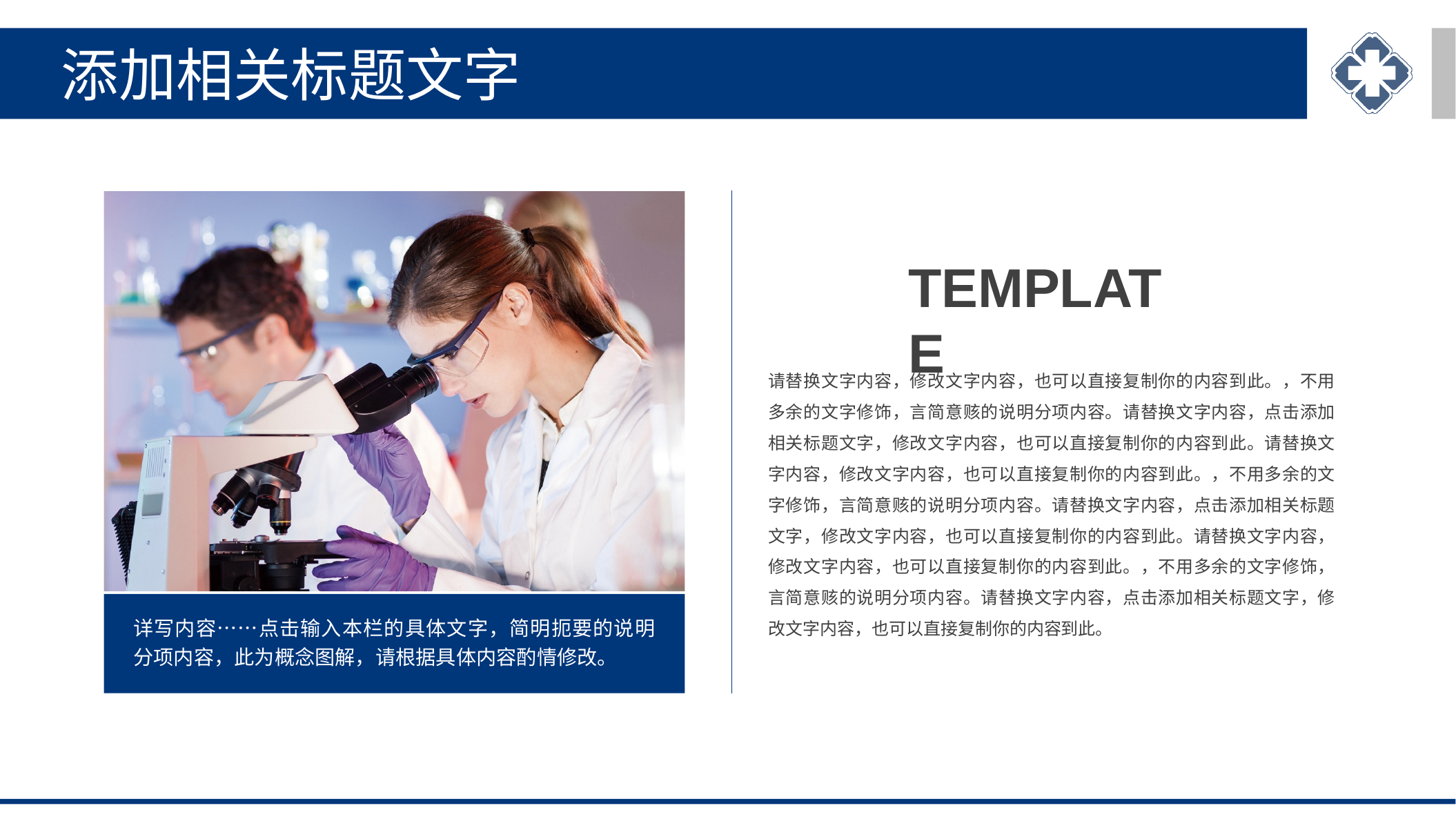

添加相关标题文字

详写内容……点击输入本栏的具体文字，简明扼要的说明分项内容，此为概念图解，请根据具体内容酌情修改。
TEMPLATE
请替换文字内容，修改文字内容，也可以直接复制你的内容到此。，不用多余的文字修饰，言简意赅的说明分项内容。请替换文字内容，点击添加相关标题文字，修改文字内容，也可以直接复制你的内容到此。请替换文字内容，修改文字内容，也可以直接复制你的内容到此。，不用多余的文字修饰，言简意赅的说明分项内容。请替换文字内容，点击添加相关标题文字，修改文字内容，也可以直接复制你的内容到此。请替换文字内容，修改文字内容，也可以直接复制你的内容到此。，不用多余的文字修饰，言简意赅的说明分项内容。请替换文字内容，点击添加相关标题文字，修改文字内容，也可以直接复制你的内容到此。